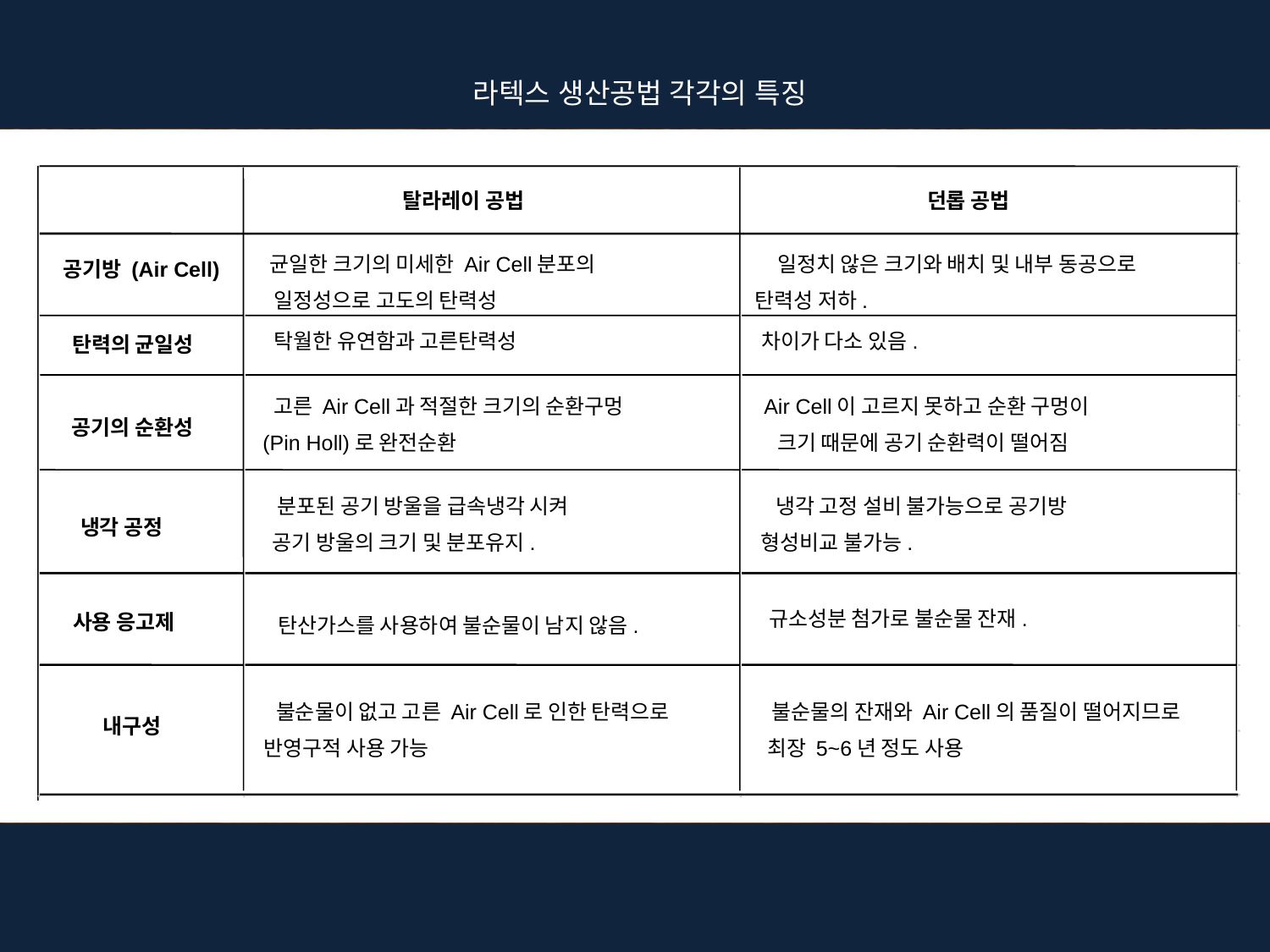

라텍스 생산공법 각각의 특징

탈라레이 공법
던롭 공법

균일한 크기의 미세한 Air Cell분포의
일정치 않은 크기와 배치 및 내부 동공으로
공기방 (Air Cell)

구조
일정성으로 고도의 탄력성
탄력성 저하.

탁월한 유연함과 고른탄력성
차이가 다소 있음.

탄력의 균일성

고른 Air Cell과 적절한 크기의 순환구멍
Air Cell이 고르지 못하고 순환 구멍이

공기의 순환성

(Pin Holl)로 완전순환

크기 때문에 공기 순환력이 떨어짐

분포된 공기 방울을 급속냉각 시켜
냉각 고정 설비 불가능으로 공기방

냉각 공정
공기 방울의 크기 및 분포유지.
형성비교 불가능.

규소성분 첨가로 불순물 잔재.
사용 응고제
탄산가스를 사용하여 불순물이 남지 않음.

불순물이 없고 고른 Air Cell로 인한 탄력으로
불순물의 잔재와 Air Cell의 품질이 떨어지므로
내구성

반영구적 사용 가능
최장 5~6년 정도 사용